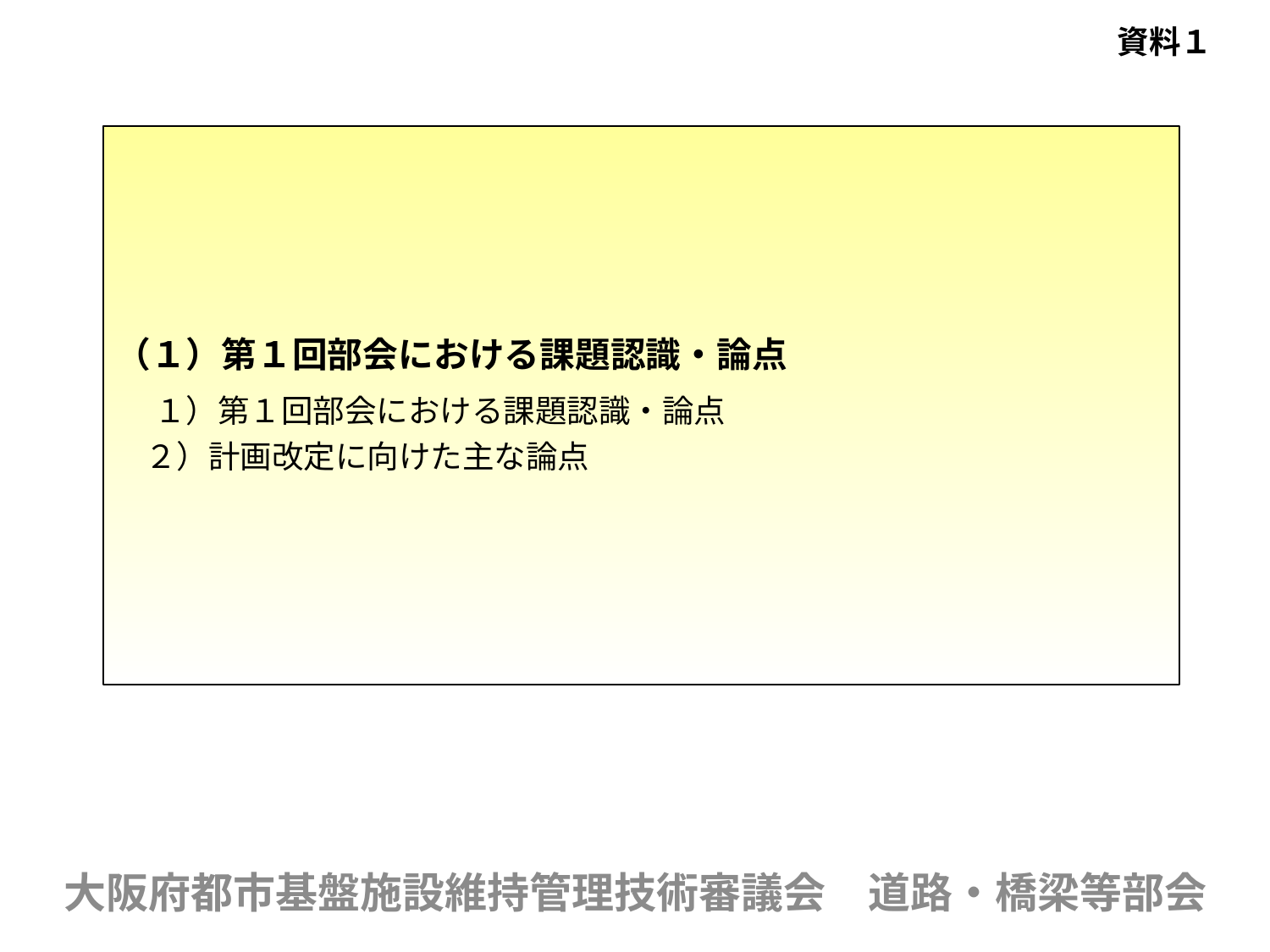

資料１
（１）第１回部会における課題認識・論点
　 １）第１回部会における課題認識・論点
   ２）計画改定に向けた主な論点
大阪府都市基盤施設維持管理技術審議会　道路・橋梁等部会